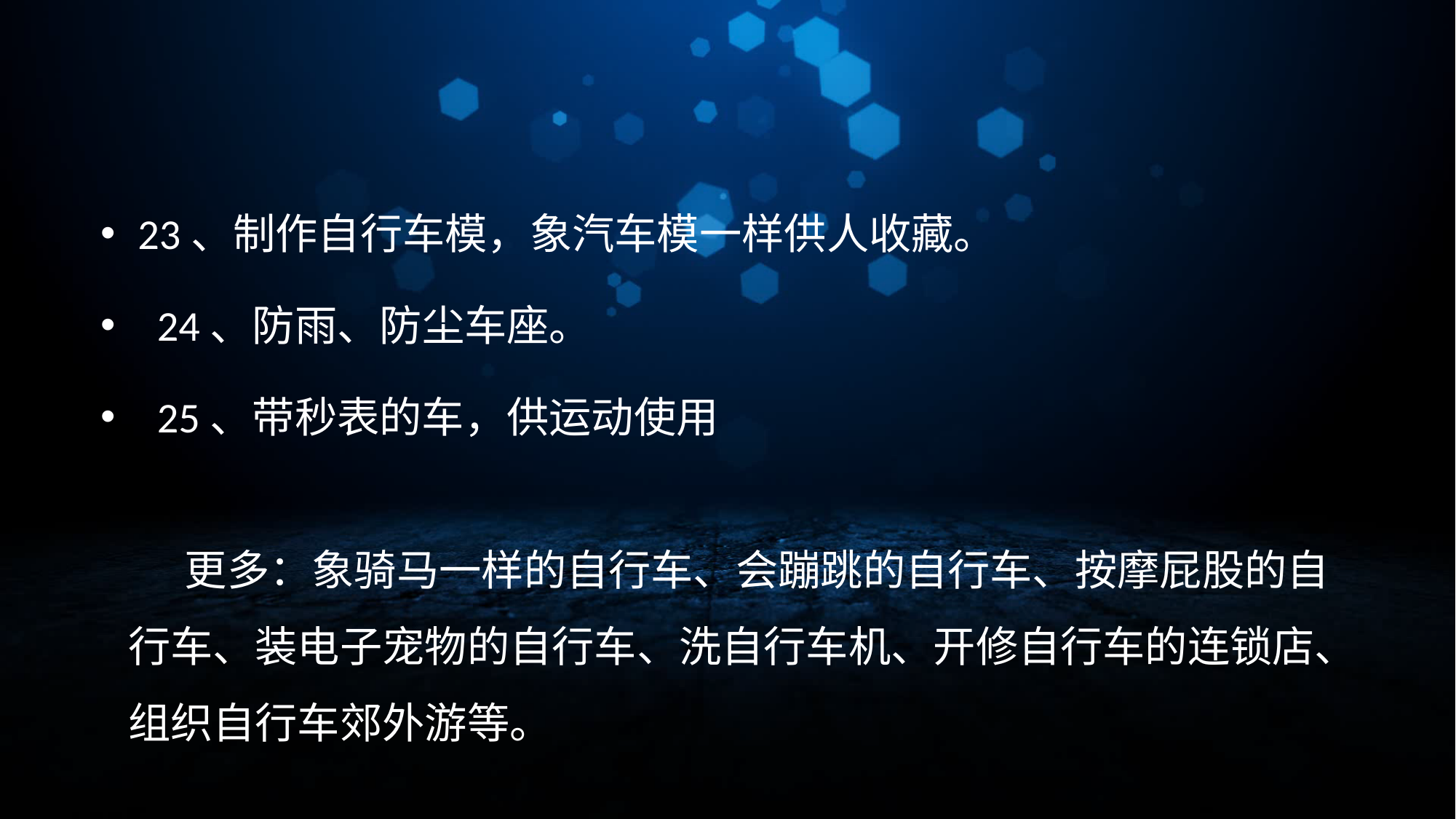

#
 23、制作自行车模，象汽车模一样供人收藏。
   24、防雨、防尘车座。
   25、带秒表的车，供运动使用
      更多：象骑马一样的自行车、会蹦跳的自行车、按摩屁股的自行车、装电子宠物的自行车、洗自行车机、开修自行车的连锁店、组织自行车郊外游等。